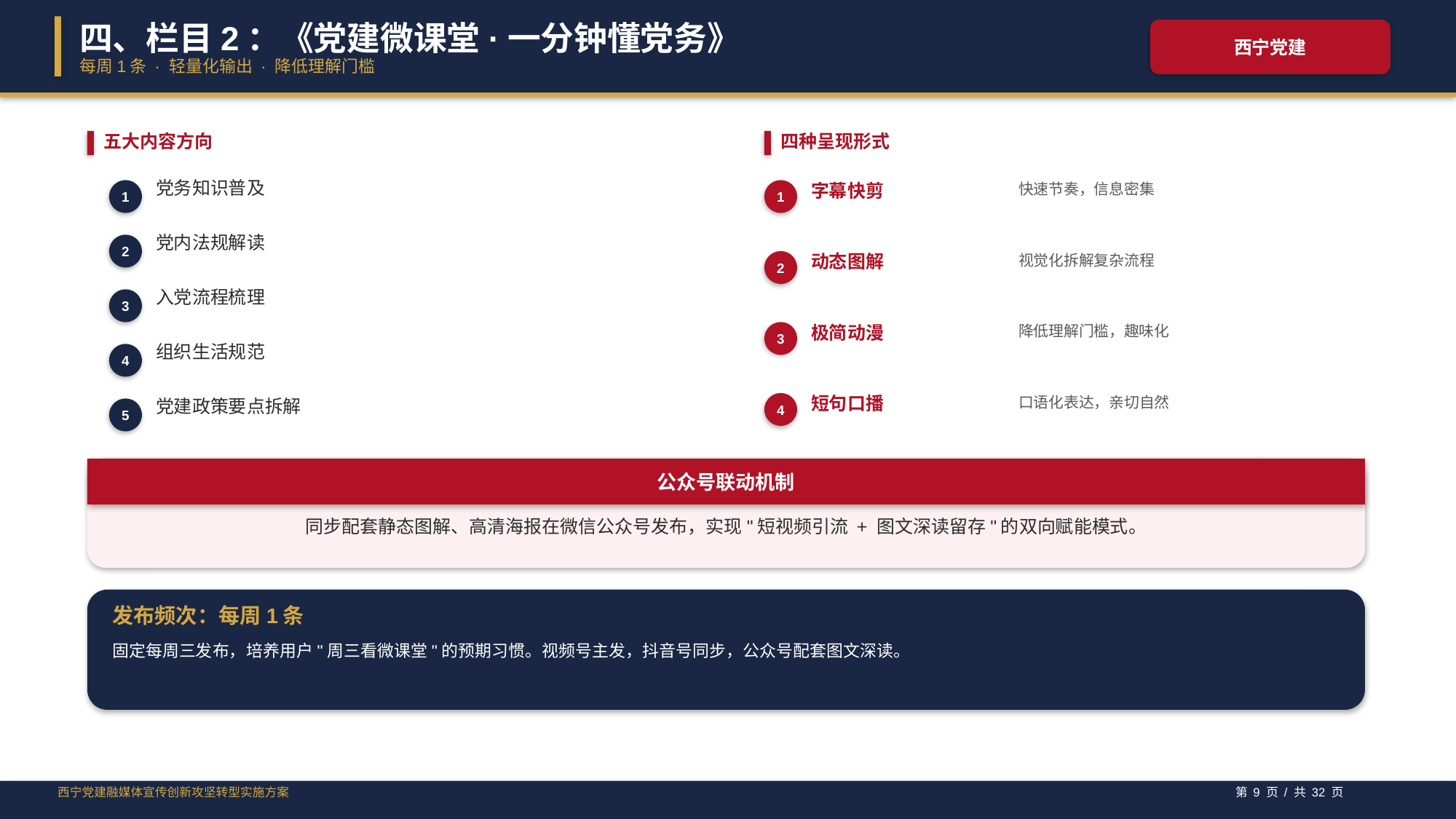

四、栏目2：《党建微课堂·一分钟懂党务》

西宁党建
每周1条 · 轻量化输出 · 降低理解门槛

五大内容方向
四种呈现形式

党务知识普及
字幕快剪
快速节奏，信息密集

1

1
党内法规解读

2
动态图解
视觉化拆解复杂流程

2
入党流程梳理

3
极简动漫
降低理解门槛，趣味化

3
组织生活规范

4
短句口播
口语化表达，亲切自然
党建政策要点拆解

4

5

公众号联动机制
同步配套静态图解、高清海报在微信公众号发布，实现"短视频引流 + 图文深读留存"的双向赋能模式。

发布频次：每周1条
固定每周三发布，培养用户"周三看微课堂"的预期习惯。视频号主发，抖音号同步，公众号配套图文深读。

西宁党建融媒体宣传创新攻坚转型实施方案
第 9 页 / 共 32 页